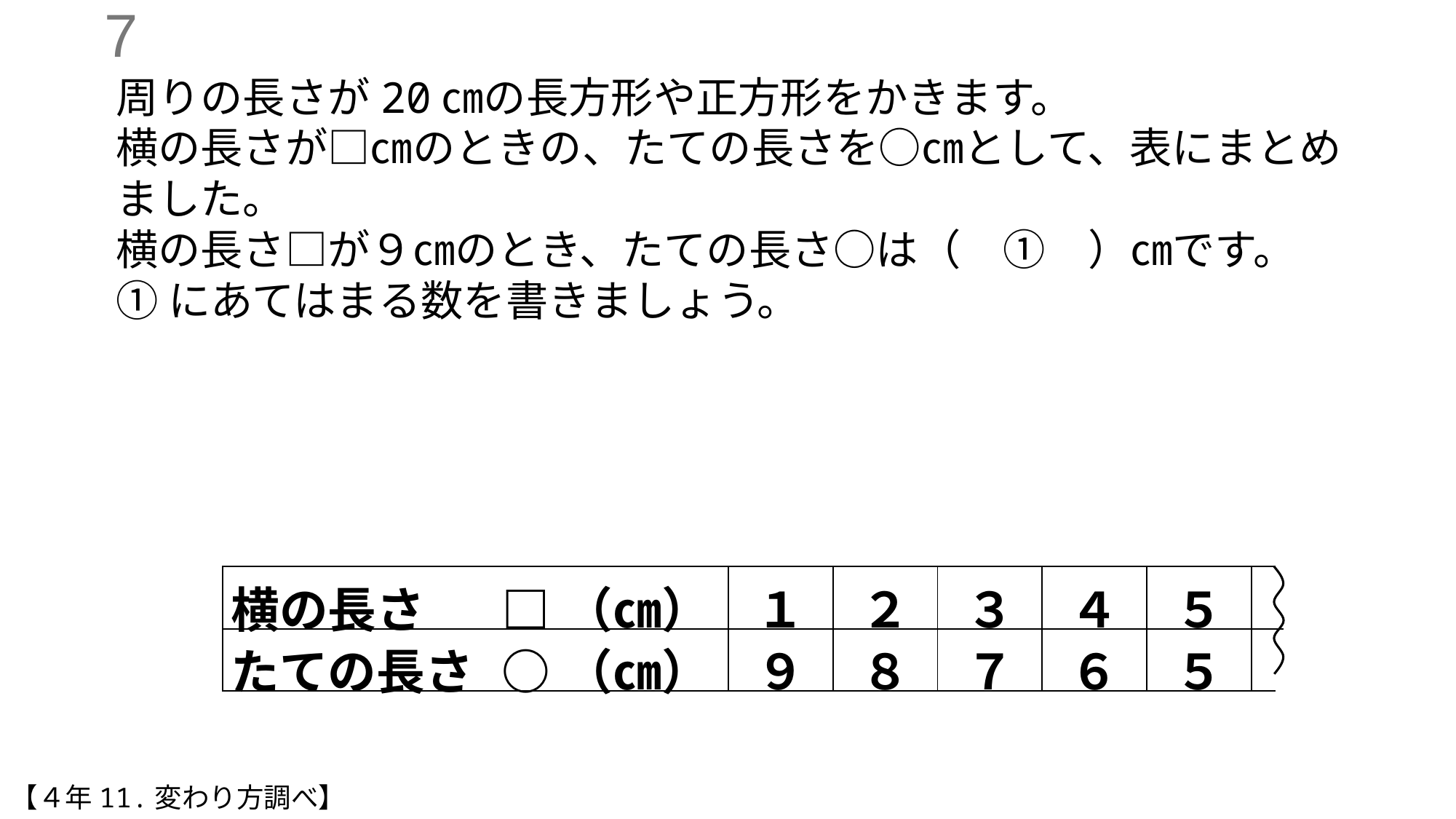

7
周りの長さが20㎝の長方形や正方形をかきます。
横の長さが□㎝のときの、たての長さを○㎝として、表にまとめました。
横の長さ□が９㎝のとき、たての長さ○は（　①　）㎝です。
①にあてはまる数を書きましょう。
| 横の長さ | □（㎝） | １ | ２ | ３ | ４ | ５ |  |  |
| --- | --- | --- | --- | --- | --- | --- | --- | --- |
| たての長さ | ○（㎝） | ９ | ８ | ７ | ６ | ５ |  |  |

【４年11.変わり方調べ】